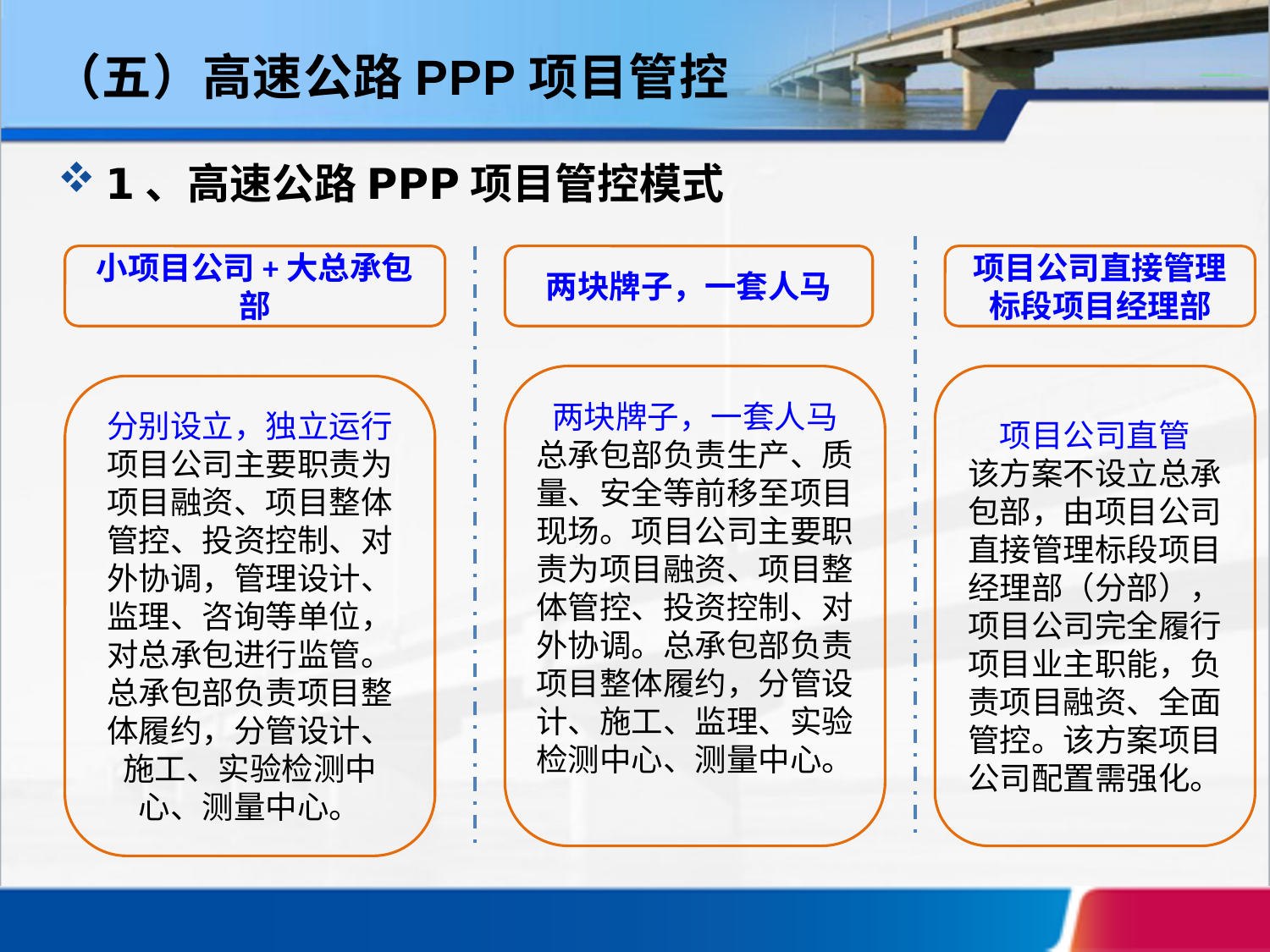

（五）高速公路PPP项目管控
1、高速公路PPP项目管控模式
小项目公司+大总承包部
两块牌子，一套人马
项目公司直接管理标段项目经理部
两块牌子，一套人马
总承包部负责生产、质量、安全等前移至项目现场。项目公司主要职责为项目融资、项目整体管控、投资控制、对外协调。总承包部负责项目整体履约，分管设计、施工、监理、实验检测中心、测量中心。

项目公司直管
该方案不设立总承包部，由项目公司直接管理标段项目经理部（分部），项目公司完全履行项目业主职能，负责项目融资、全面管控。该方案项目公司配置需强化。
分别设立，独立运行
项目公司主要职责为项目融资、项目整体管控、投资控制、对外协调，管理设计、监理、咨询等单位，对总承包进行监管。总承包部负责项目整体履约，分管设计、施工、实验检测中心、测量中心。